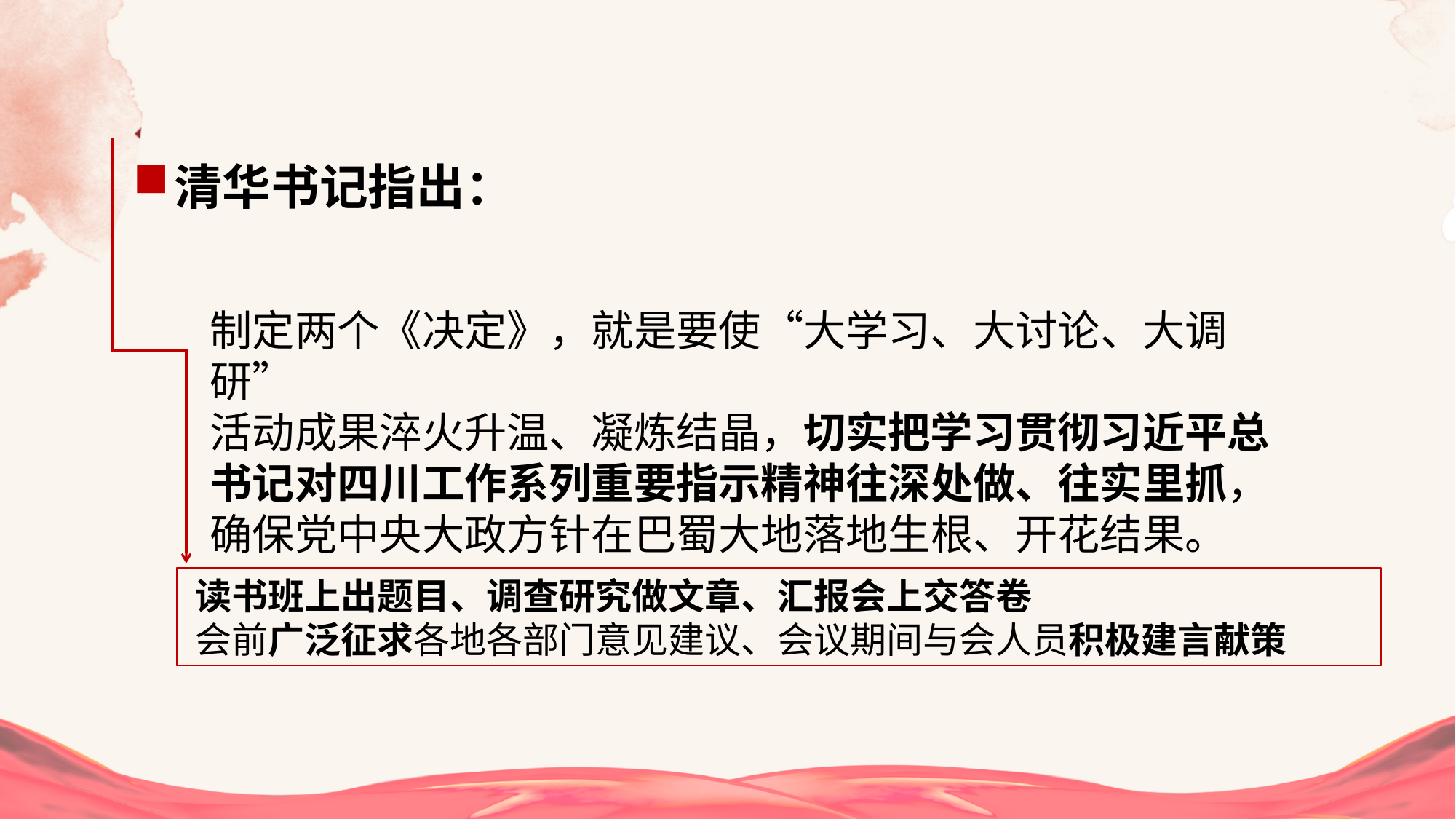

清华书记指出：
制定两个《决定》，就是要使“大学习、大讨论、大调研”
活动成果淬火升温、凝炼结晶，切实把学习贯彻习近平总
书记对四川工作系列重要指示精神往深处做、往实里抓，
确保党中央大政方针在巴蜀大地落地生根、开花结果。
读书班上出题目、调查研究做文章、汇报会上交答卷
会前广泛征求各地各部门意见建议、会议期间与会人员积极建言献策